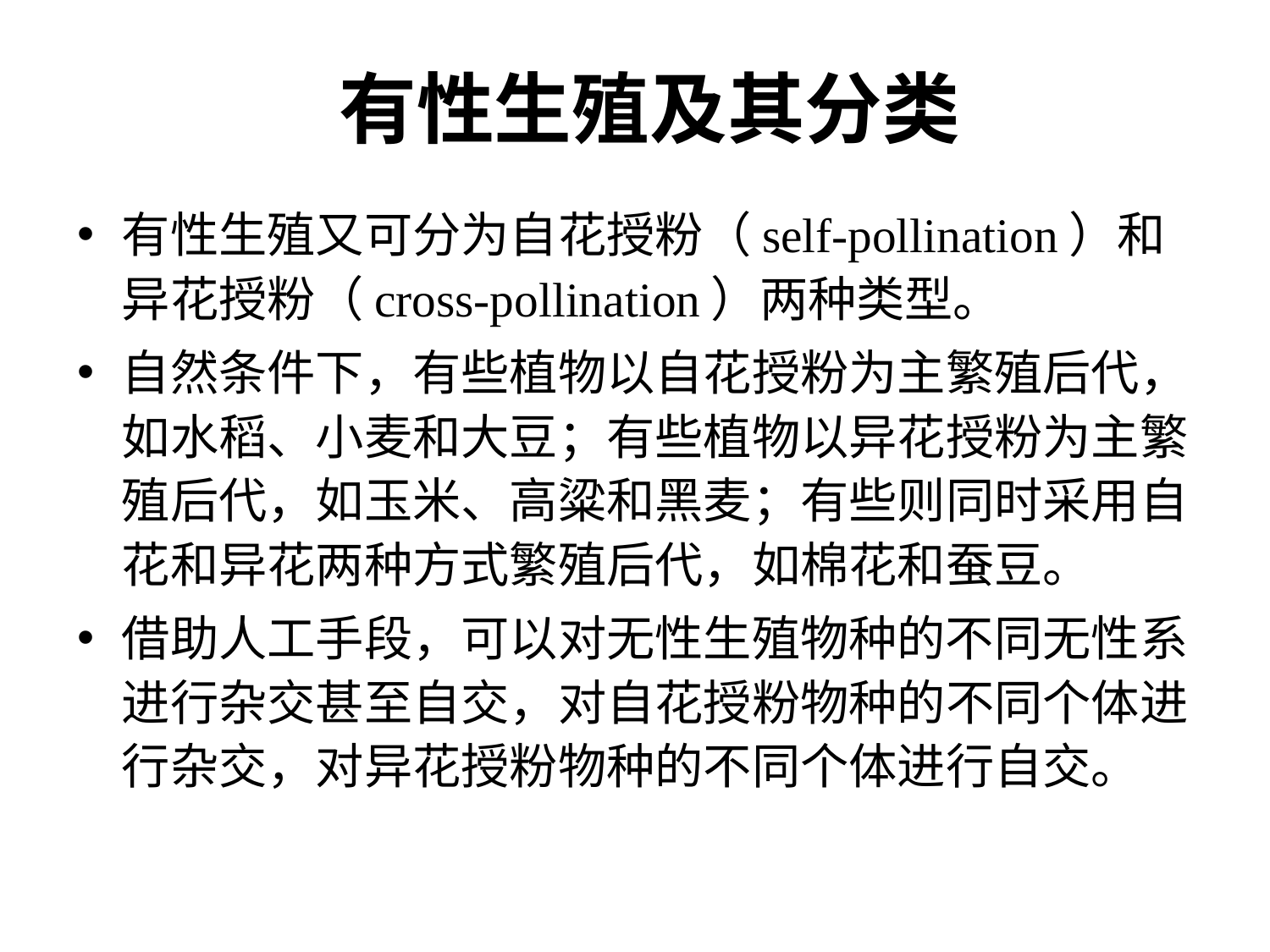

# 有性生殖及其分类
有性生殖又可分为自花授粉（self-pollination）和异花授粉（cross-pollination）两种类型。
自然条件下，有些植物以自花授粉为主繁殖后代，如水稻、小麦和大豆；有些植物以异花授粉为主繁殖后代，如玉米、高粱和黑麦；有些则同时采用自花和异花两种方式繁殖后代，如棉花和蚕豆。
借助人工手段，可以对无性生殖物种的不同无性系进行杂交甚至自交，对自花授粉物种的不同个体进行杂交，对异花授粉物种的不同个体进行自交。